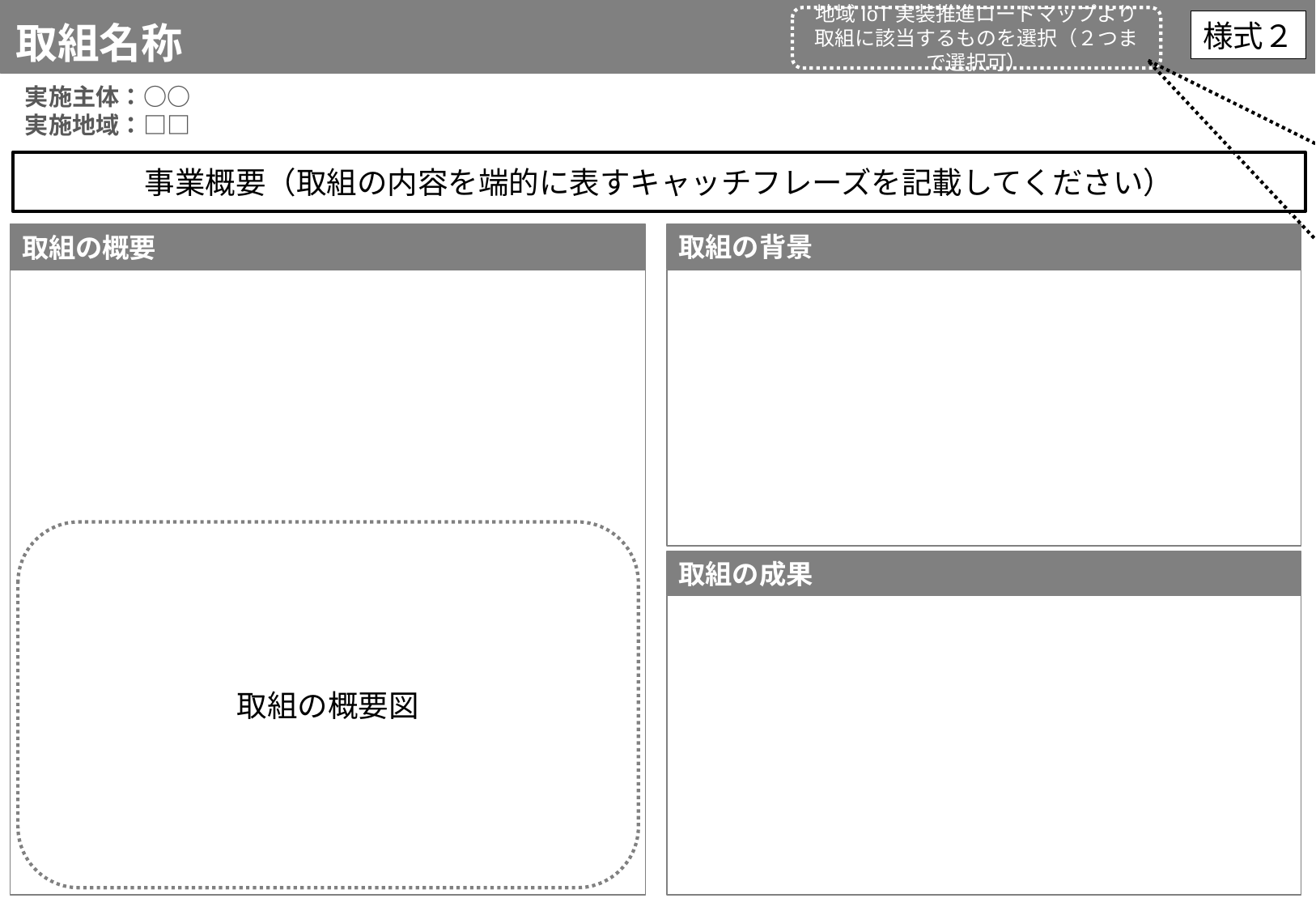

地域IoT実装推進
ロードマップ　11項目

取組名称
地域IoT実装推進ロードマップより取組に該当するものを選択（２つまで選択可）
様式２
実施主体：○○
実施地域：□□

教育
地域
ビジネス
事業概要（取組の内容を端的に表すキャッチフレーズを記載してください）
観光
医療,介護,健康
取組の背景
取組の概要

官民協働サービス
子育て

スマート
シティ
働き方
IoT基盤
防災
農林
水産業
取組の概要図
取組の成果